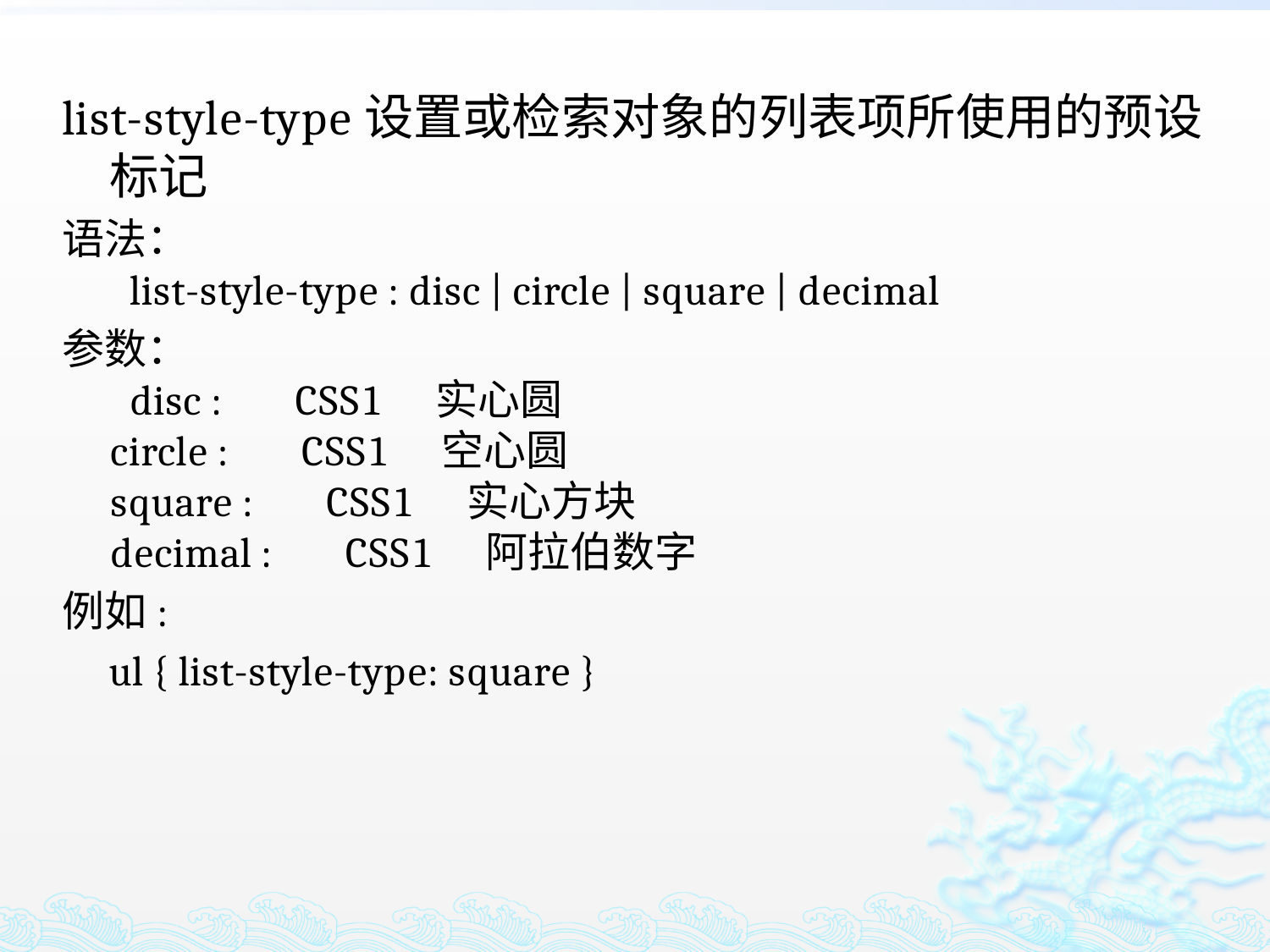

list-style-type设置或检索对象的列表项所使用的预设标记
语法：
 list-style-type : disc | circle | square | decimal
参数：
 disc : 　CSS1　实心圆
circle : 　CSS1　空心圆
square : 　CSS1　实心方块
decimal : 　CSS1　阿拉伯数字
例如:
     ul { list-style-type: square }